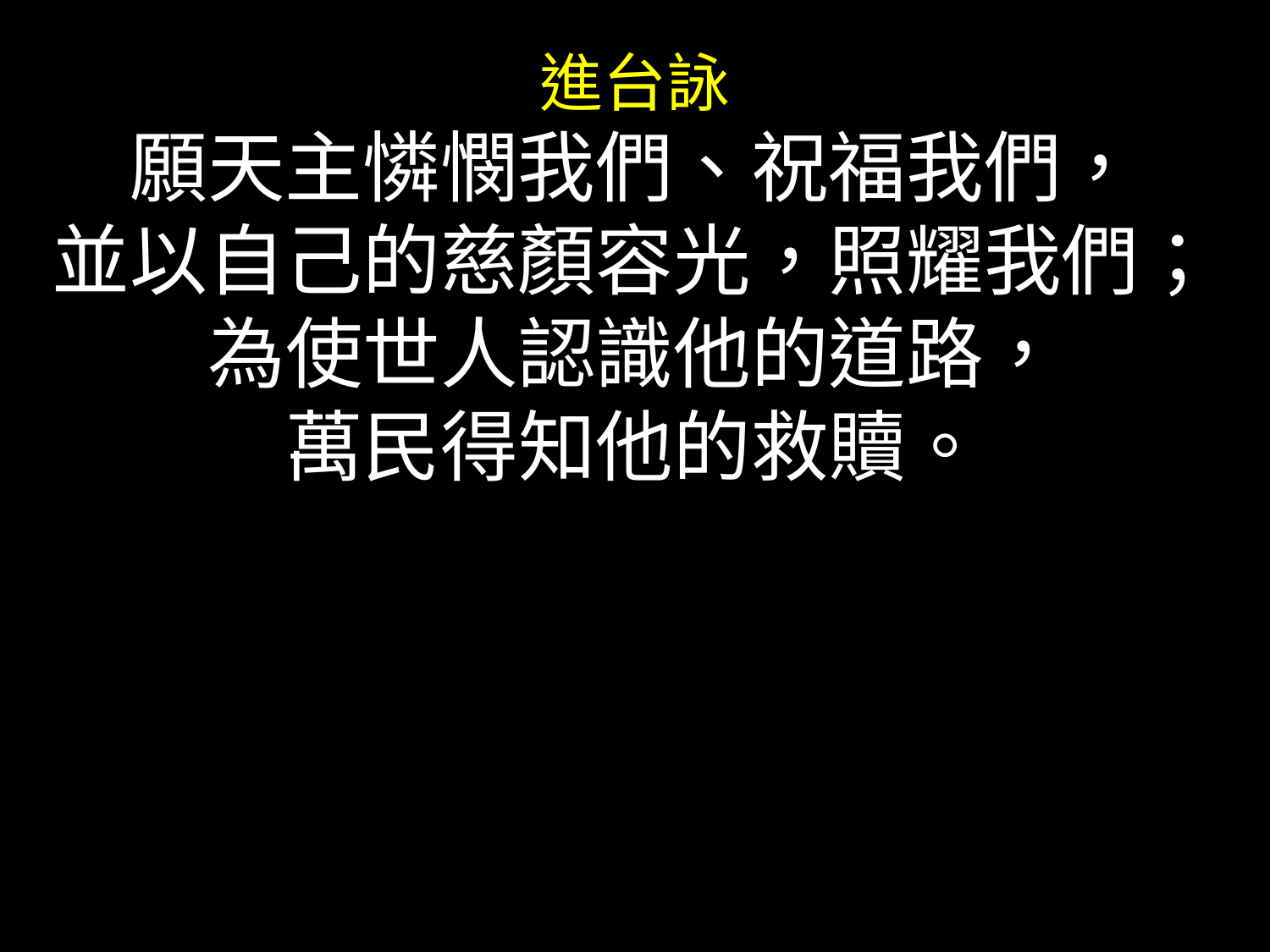

進台詠
願天主憐憫我們、祝福我們，
並以自己的慈顏容光，照耀我們；
為使世人認識他的道路，
萬民得知他的救贖。